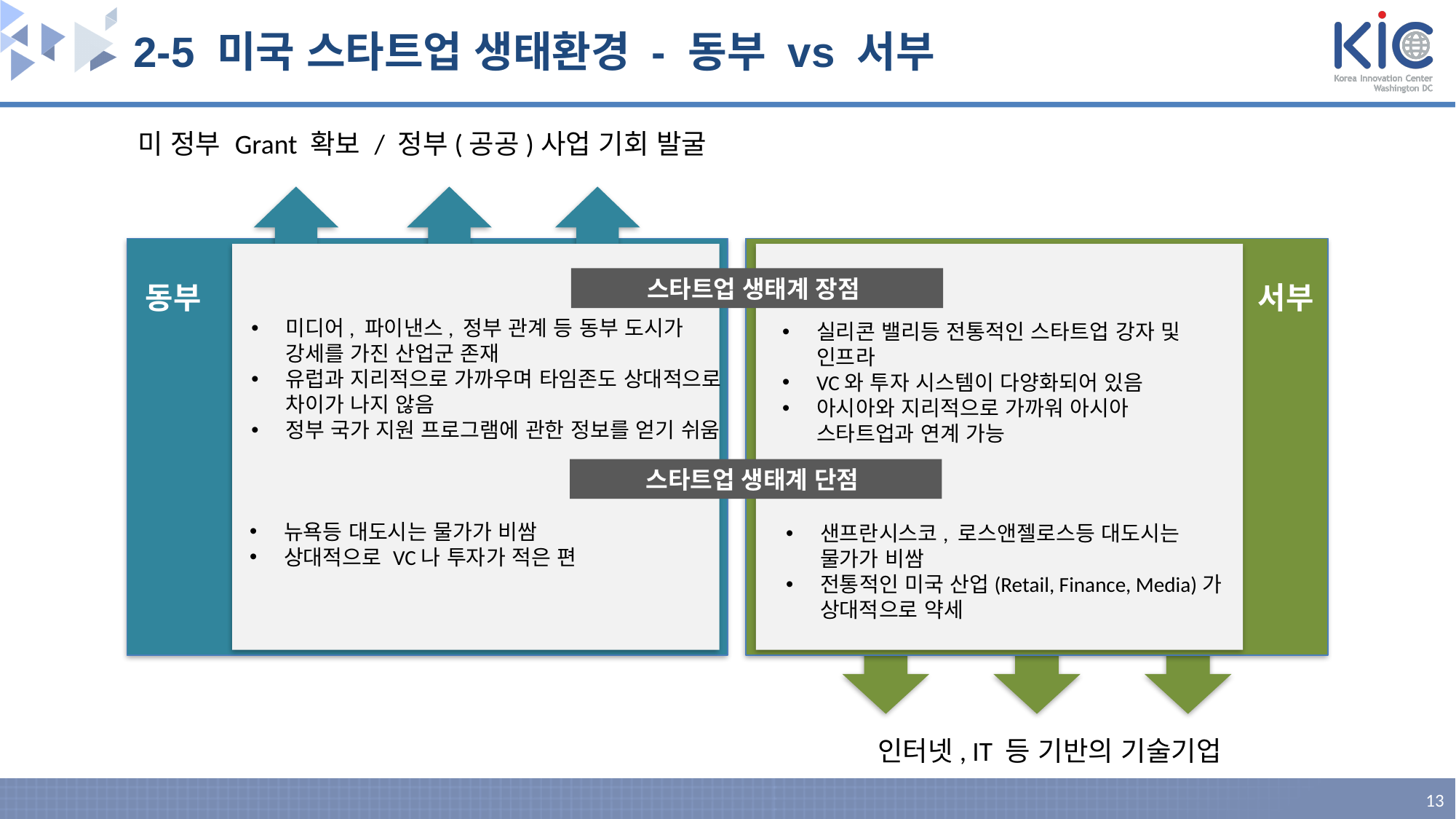

2-5 미국 스타트업 생태환경 - 동부 vs 서부
미 정부 Grant 확보 / 정부(공공)사업 기회 발굴

스타트업 생태계 장점
동부
서부
미디어, 파이낸스, 정부 관계 등 동부 도시가 강세를 가진 산업군 존재
유럽과 지리적으로 가까우며 타임존도 상대적으로 차이가 나지 않음
정부 국가 지원 프로그램에 관한 정보를 얻기 쉬움

실리콘 밸리등 전통적인 스타트업 강자 및 인프라
VC와 투자 시스템이 다양화되어 있음
아시아와 지리적으로 가까워 아시아 스타트업과 연계 가능
스타트업 생태계 단점
뉴욕등 대도시는 물가가 비쌈
상대적으로 VC나 투자가 적은 편
샌프란시스코, 로스앤젤로스등 대도시는 물가가 비쌈
전통적인 미국 산업(Retail, Finance, Media)가 상대적으로 약세

인터넷, IT 등 기반의 기술기업
13